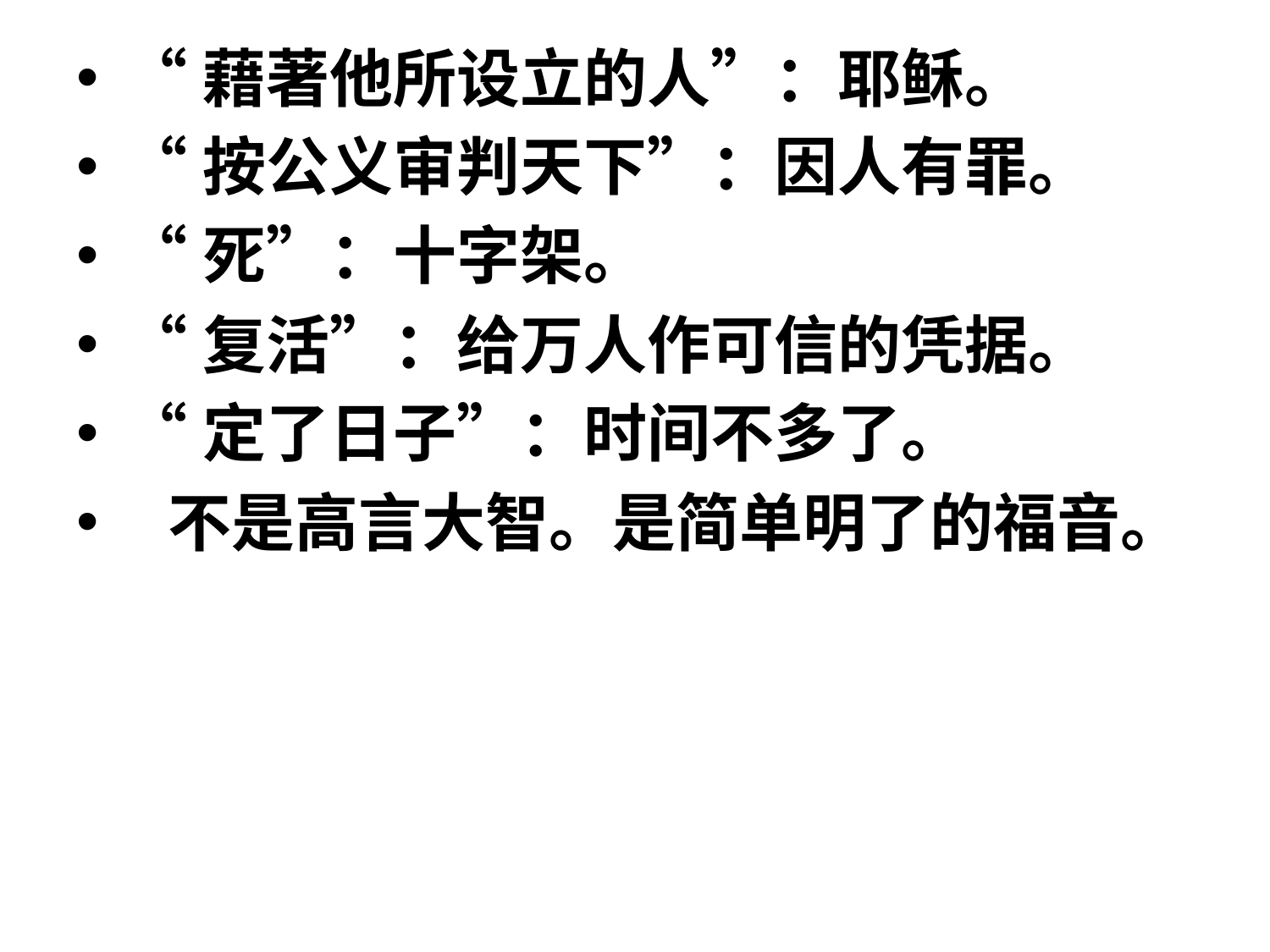

“藉著他所设立的人”：耶稣。
“按公义审判天下”：因人有罪。
“死”：十字架。
“复活”：给万人作可信的凭据。
“定了日子”：时间不多了。
  不是高言大智。是简单明了的福音。